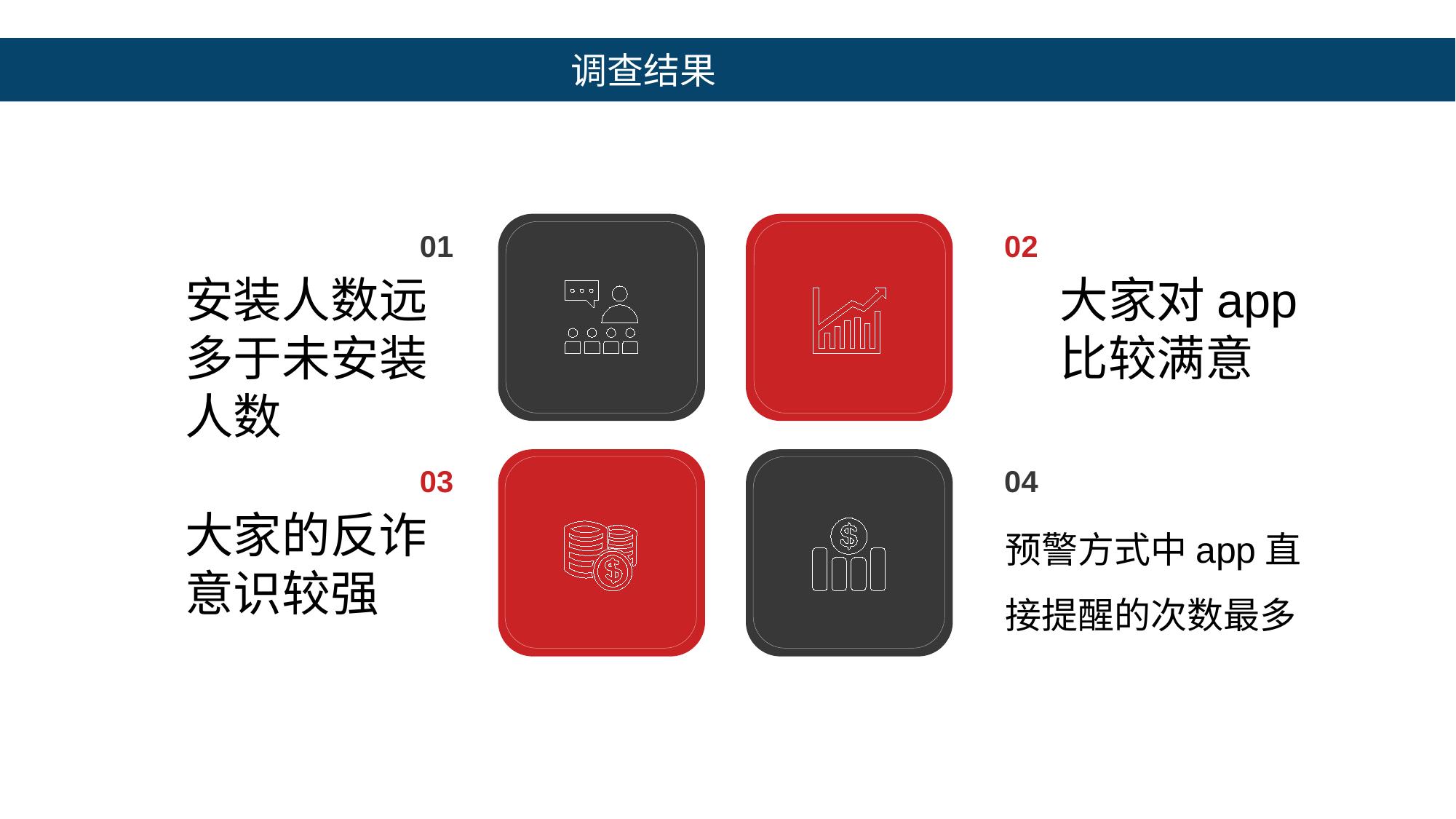

调查结果

01
02
安装人数远多于未安装人数
大家对app比较满意

03
04
大家的反诈意识较强
预警方式中app直接提醒的次数最多